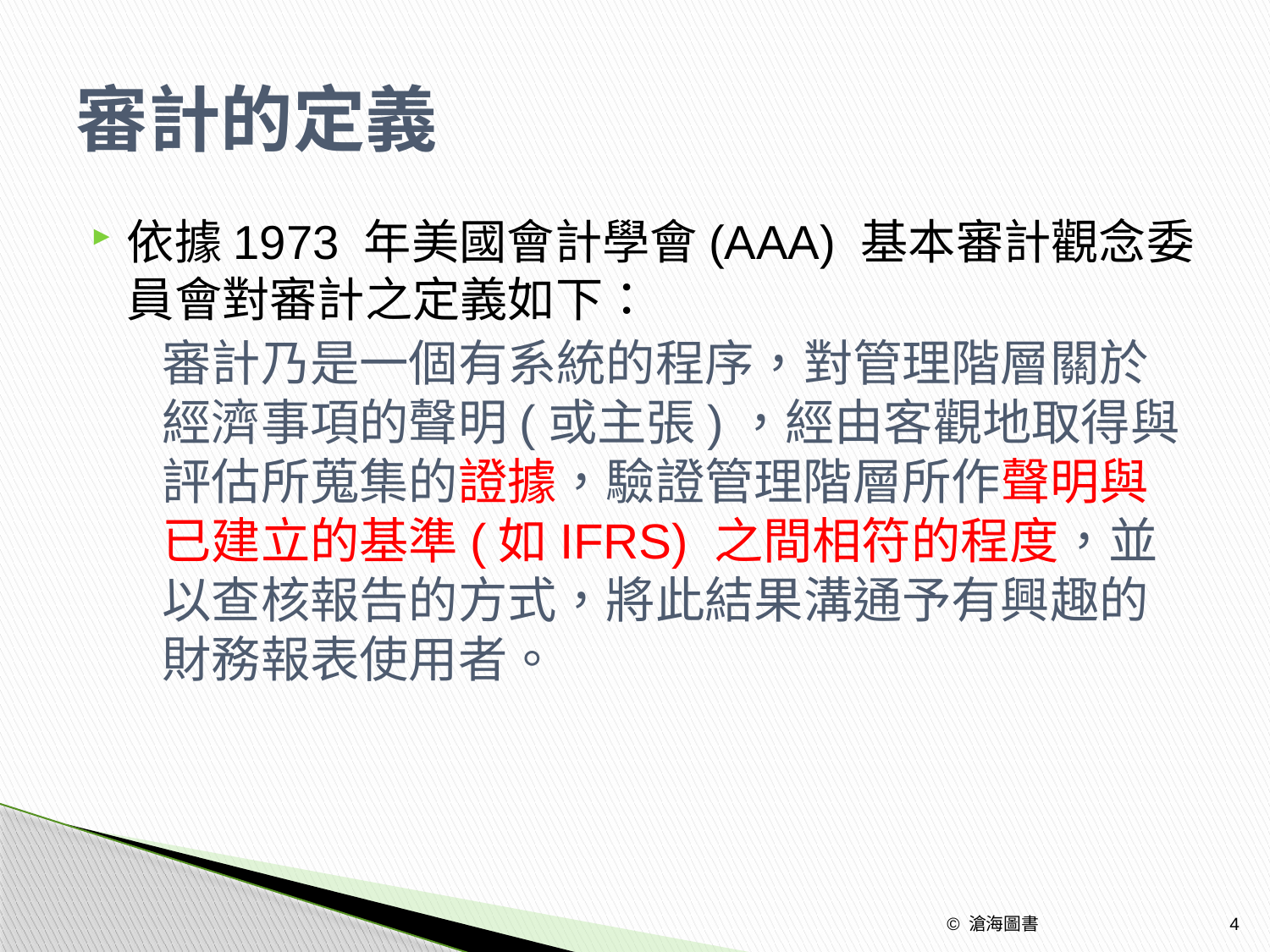

# 審計的定義
依據1973 年美國會計學會(AAA) 基本審計觀念委員會對審計之定義如下：
	審計乃是一個有系統的程序，對管理階層關於經濟事項的聲明(或主張)，經由客觀地取得與評估所蒐集的證據，驗證管理階層所作聲明與已建立的基準(如IFRS) 之間相符的程度，並以查核報告的方式，將此結果溝通予有興趣的財務報表使用者。
© 滄海圖書
4